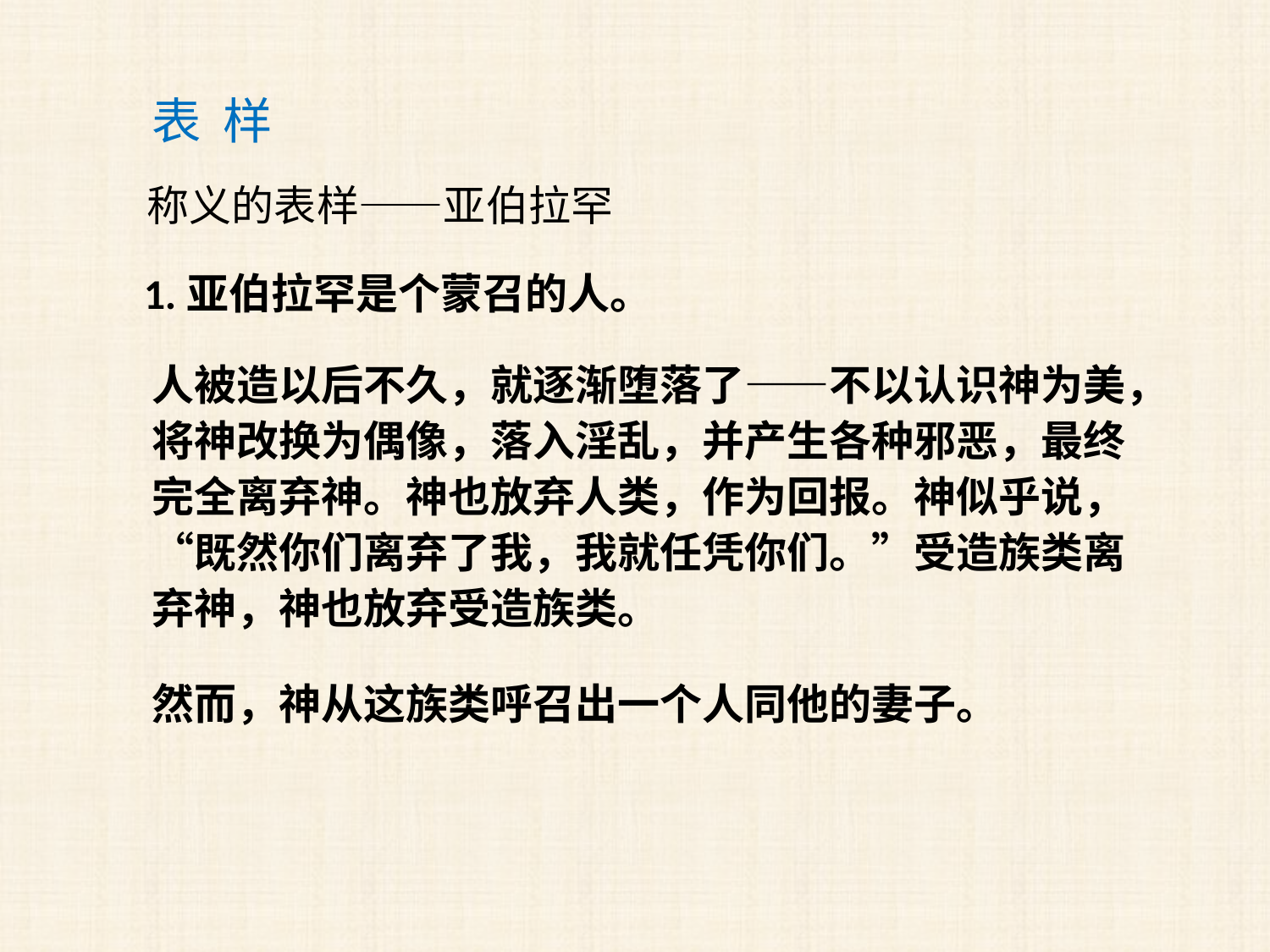

表  样
称义的表样——亚伯拉罕
1.亚伯拉罕是个蒙召的人。
人被造以后不久，就逐渐堕落了——不以认识神为美，将神改换为偶像，落入淫乱，并产生各种邪恶，最终完全离弃神。神也放弃人类，作为回报。神似乎说，“既然你们离弃了我，我就任凭你们。”受造族类离弃神，神也放弃受造族类。
然而，神从这族类呼召出一个人同他的妻子。